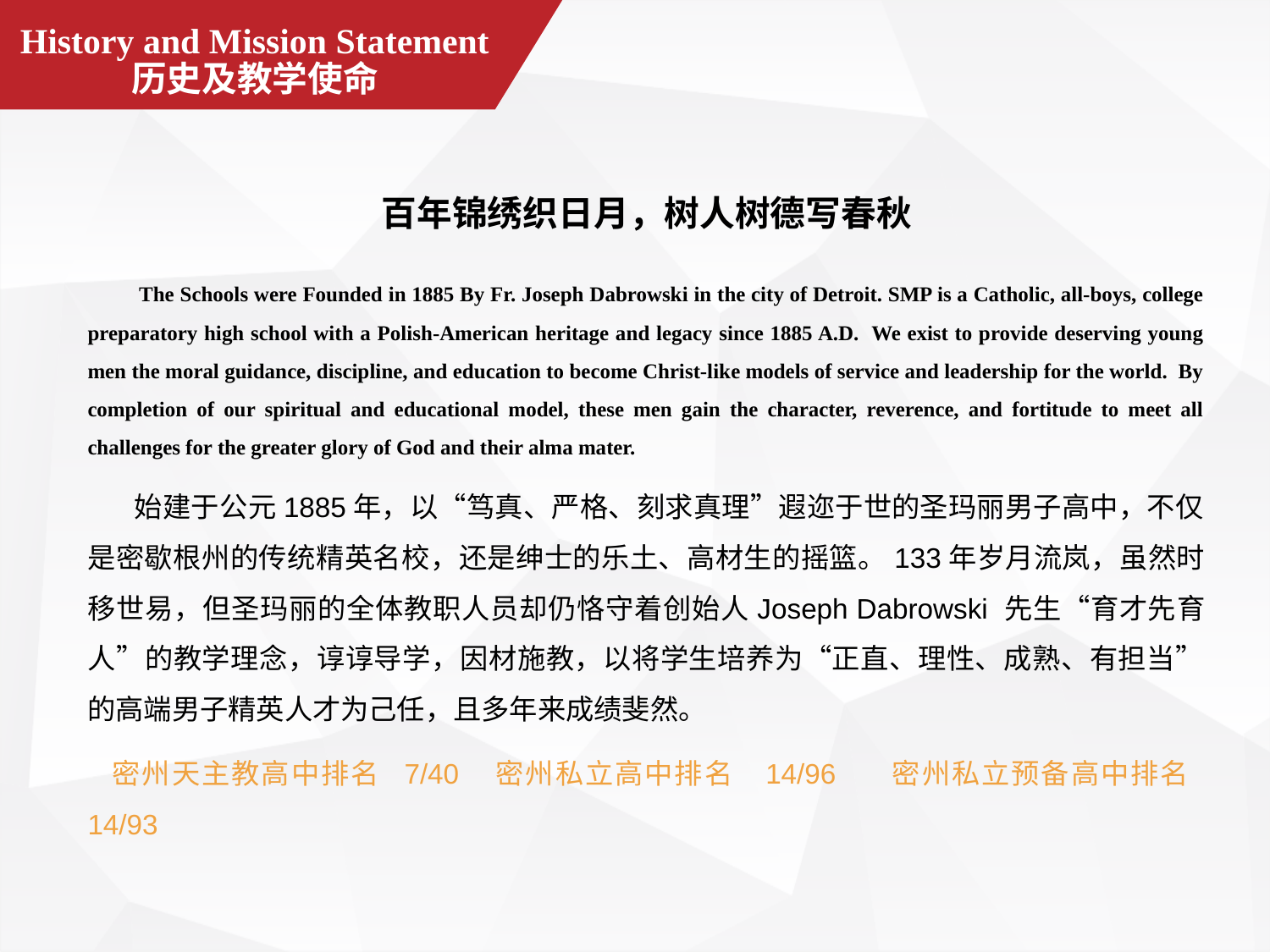

# History and Mission Statement 历史及教学使命
百年锦绣织日月，树人树德写春秋
        The Schools were Founded in 1885 By Fr. Joseph Dabrowski in the city of Detroit. SMP is a Catholic, all-boys, college preparatory high school with a Polish-American heritage and legacy since 1885 A.D.  We exist to provide deserving young men the moral guidance, discipline, and education to become Christ-like models of service and leadership for the world.  By completion of our spiritual and educational model, these men gain the character, reverence, and fortitude to meet all challenges for the greater glory of God and their alma mater.
      始建于公元1885年，以“笃真、严格、刻求真理”遐迩于世的圣玛丽男子高中，不仅是密歇根州的传统精英名校，还是绅士的乐土、高材生的摇篮。133年岁月流岚，虽然时移世易，但圣玛丽的全体教职人员却仍恪守着创始人Joseph Dabrowski 先生“育才先育人”的教学理念，谆谆导学，因材施教，以将学生培养为“正直、理性、成熟、有担当”的高端男子精英人才为己任，且多年来成绩斐然。
  密州天主教高中排名  7/40   密州私立高中排名   14/96     密州私立预备高中排名   14/93